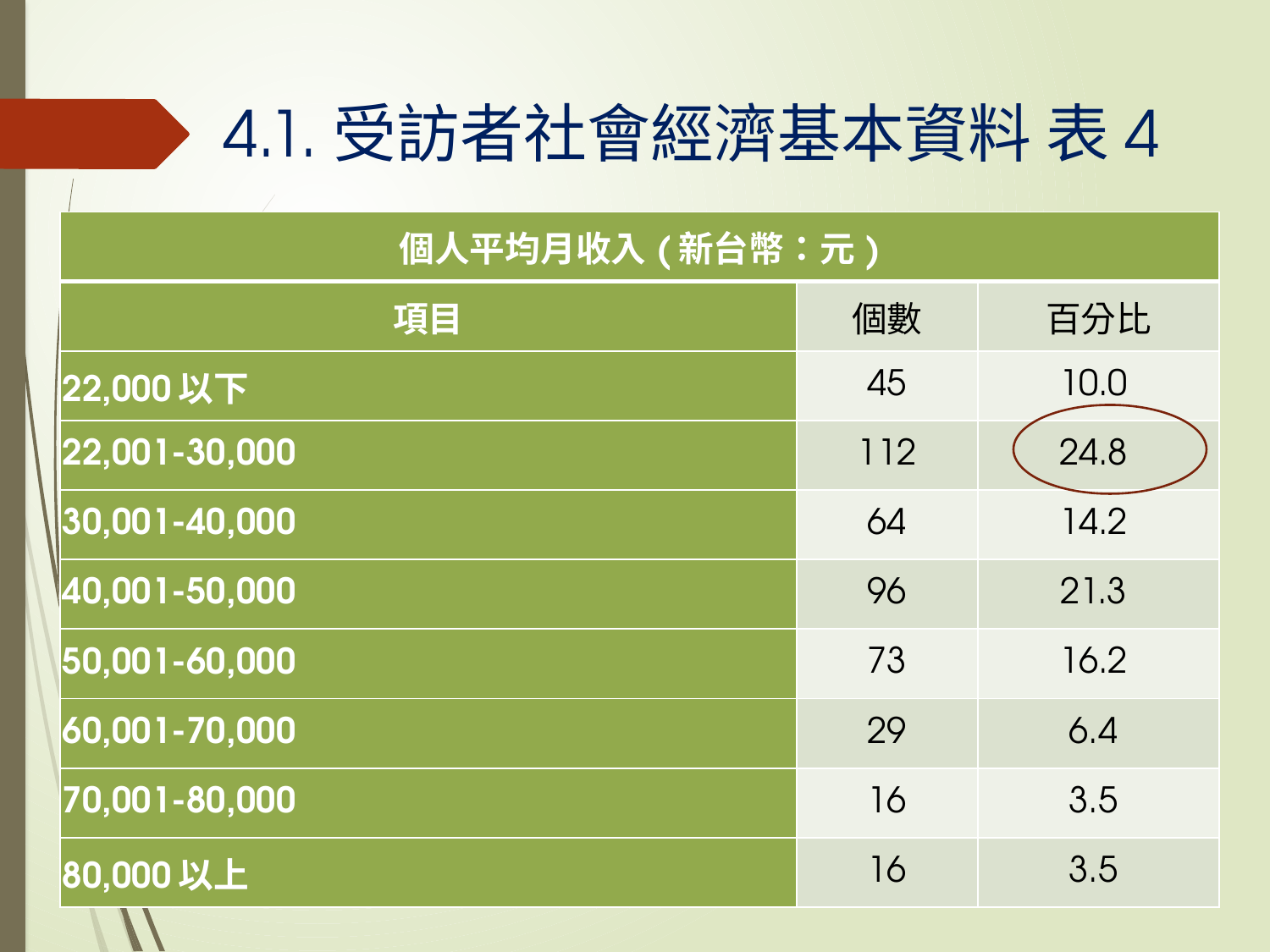

# 4.1.受訪者社會經濟基本資料 表4
| 個人平均月收入(新台幣：元) |  |  |
| --- | --- | --- |
| 項目 | 個數 | 百分比 |
| 22,000以下 | 45 | 10.0 |
| 22,001-30,000 | 112 | 24.8 |
| 30,001-40,000 | 64 | 14.2 |
| 40,001-50,000 | 96 | 21.3 |
| 50,001-60,000 | 73 | 16.2 |
| 60,001-70,000 | 29 | 6.4 |
| 70,001-80,000 | 16 | 3.5 |
| 80,000以上 | 16 | 3.5 |